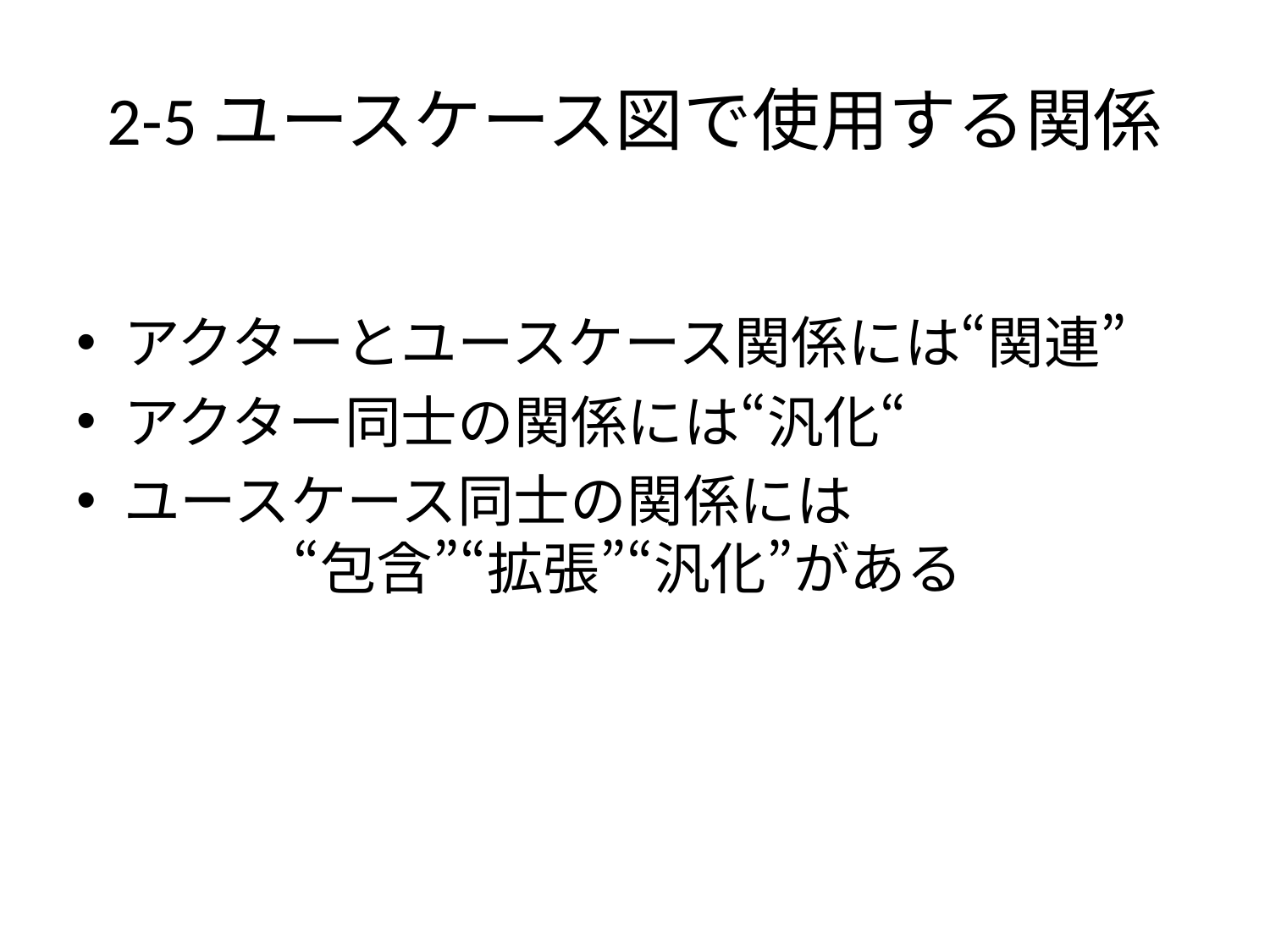

# 2-5ユースケース図で使用する関係

アクターとユースケース関係には“関連”
アクター同士の関係には“汎化“
ユースケース同士の関係には　　　　　　　　　“包含”“拡張”“汎化”がある